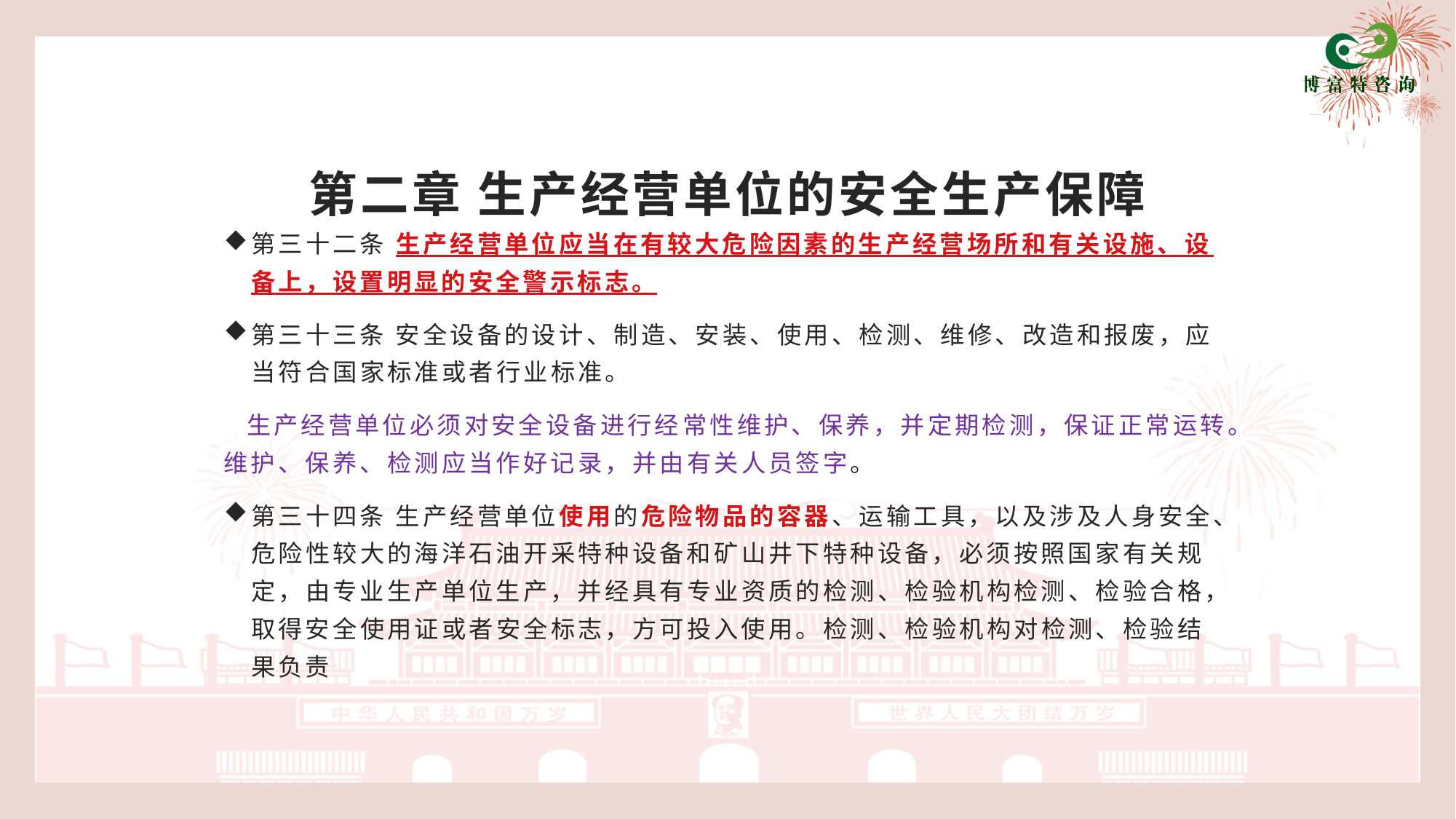

# 第二章 生产经营单位的安全生产保障
第三十二条 生产经营单位应当在有较大危险因素的生产经营场所和有关设施、设备上，设置明显的安全警示标志。
第三十三条 安全设备的设计、制造、安装、使用、检测、维修、改造和报废，应当符合国家标准或者行业标准。
  生产经营单位必须对安全设备进行经常性维护、保养，并定期检测，保证正常运转。维护、保养、检测应当作好记录，并由有关人员签字。
第三十四条 生产经营单位使用的危险物品的容器、运输工具，以及涉及人身安全、危险性较大的海洋石油开采特种设备和矿山井下特种设备，必须按照国家有关规定，由专业生产单位生产，并经具有专业资质的检测、检验机构检测、检验合格，取得安全使用证或者安全标志，方可投入使用。检测、检验机构对检测、检验结果负责